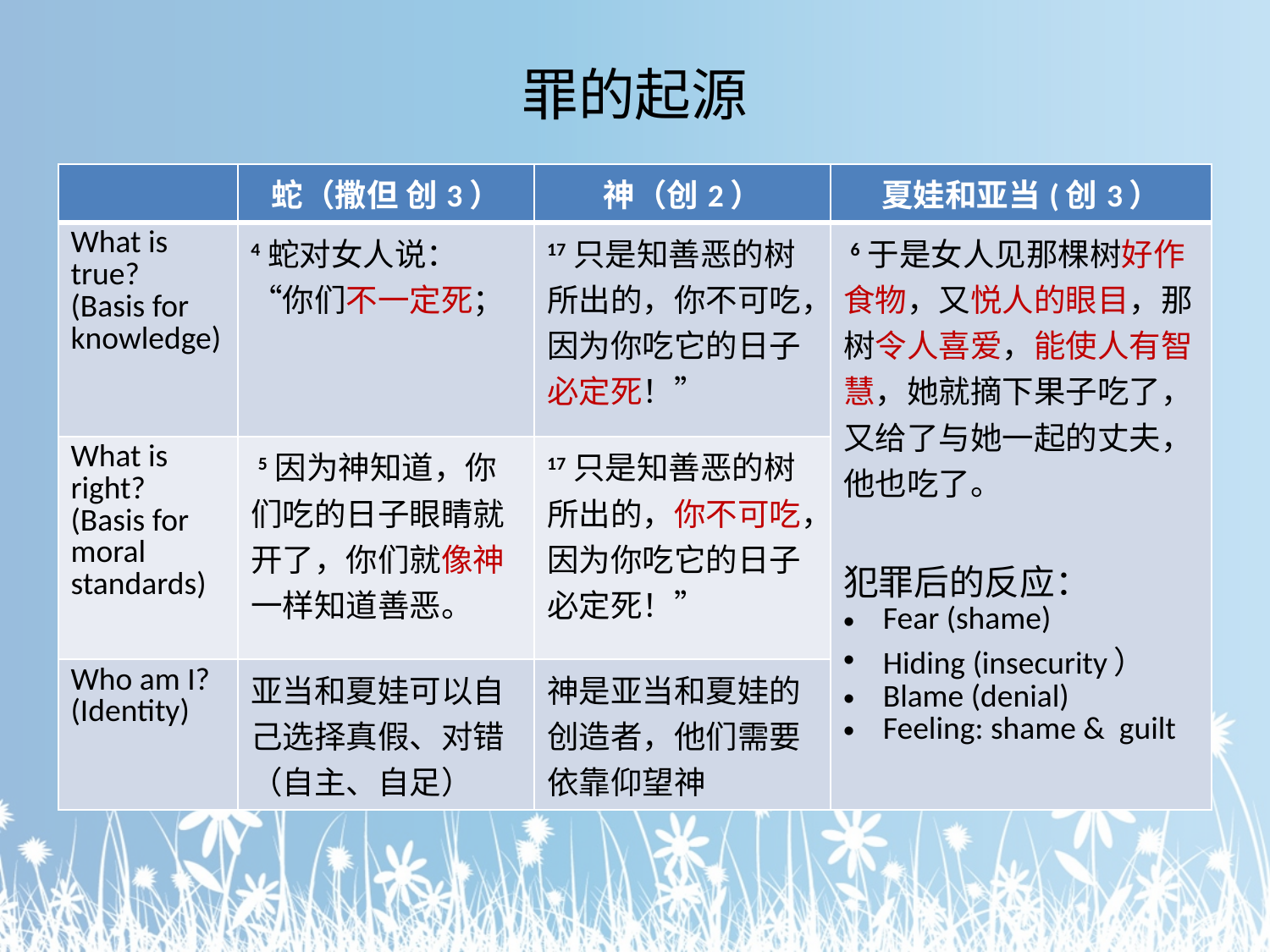

罪的起源
|  | 蛇（撒但 创3） | 神（创2） | 夏娃和亚当(创3） |
| --- | --- | --- | --- |
| What is true? (Basis for knowledge) | 4 蛇对女人说：“你们不一定死； | 17 只是知善恶的树所出的，你不可吃，因为你吃它的日子必定死！” | 6 于是女人见那棵树好作食物，又悦人的眼目，那树令人喜爱，能使人有智慧，她就摘下果子吃了，又给了与她一起的丈夫，他也吃了。 犯罪后的反应： Fear (shame) Hiding (insecurity） Blame (denial) Feeling: shame & guilt |
| What is right? (Basis for moral standards) | 5 因为神知道，你们吃的日子眼睛就开了，你们就像神一样知道善恶。 | 17 只是知善恶的树所出的，你不可吃，因为你吃它的日子必定死！” |  |
| Who am I? (Identity) | 亚当和夏娃可以自己选择真假、对错（自主、自足） | 神是亚当和夏娃的创造者，他们需要依靠仰望神 |  |